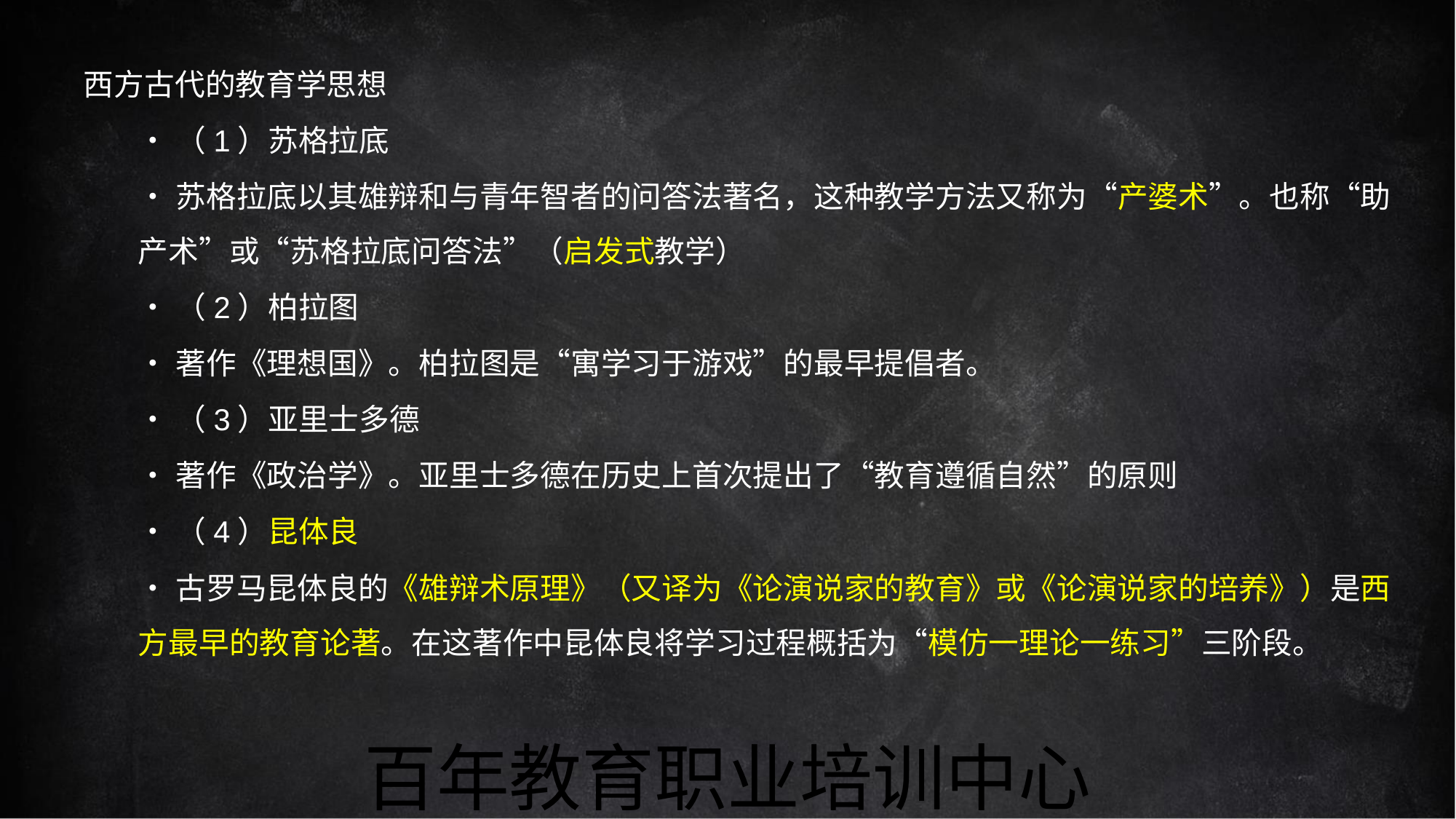

西方古代的教育学思想
•（1）苏格拉底
•苏格拉底以其雄辩和与青年智者的问答法著名，这种教学方法又称为“产婆术”。也称“助
产术”或“苏格拉底问答法”（启发式教学）
•（2）柏拉图
•著作《理想国》。柏拉图是“寓学习于游戏”的最早提倡者。
•（3）亚里士多德
•著作《政治学》。亚里士多德在历史上首次提出了“教育遵循自然”的原则
•（4）昆体良
•古罗马昆体良的《雄辩术原理》（又译为《论演说家的教育》或《论演说家的培养》）是西
方最早的教育论著。在这著作中昆体良将学习过程概括为“模仿一理论一练习”三阶段。
百年教育职业培训中心